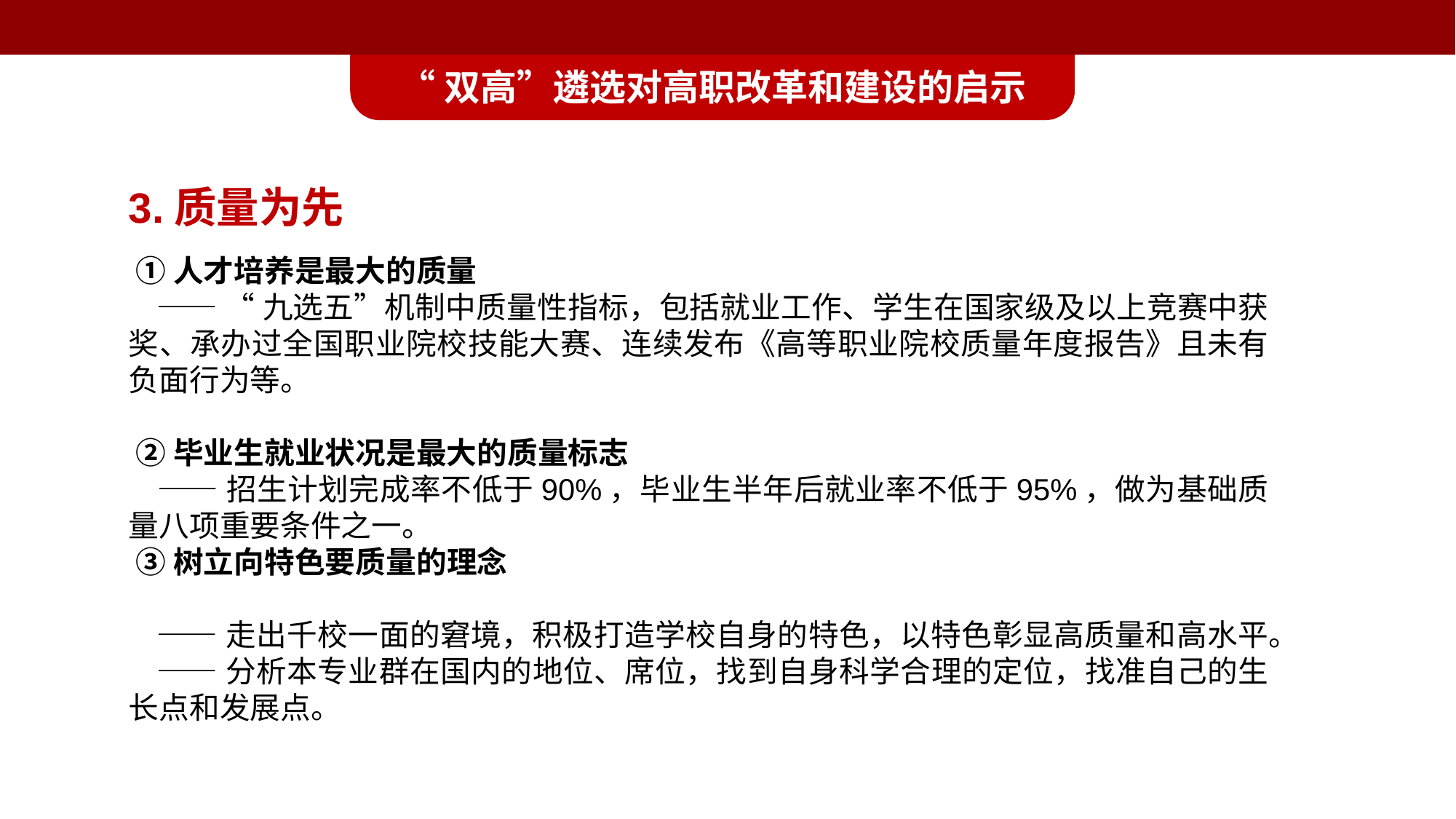

“双高”遴选对高职改革和建设的启示
3.质量为先

 ①人才培养是最大的质量
    —— “九选五”机制中质量性指标，包括就业工作、学生在国家级及以上竞赛中获奖、承办过全国职业院校技能大赛、连续发布《高等职业院校质量年度报告》且未有负面行为等。

 ②毕业生就业状况是最大的质量标志
    ——招生计划完成率不低于90%，毕业生半年后就业率不低于95%，做为基础质量八项重要条件之一。
 ③树立向特色要质量的理念

    ——走出千校一面的窘境，积极打造学校自身的特色，以特色彰显高质量和高水平。
    ——分析本专业群在国内的地位、席位，找到自身科学合理的定位，找准自己的生长点和发展点。